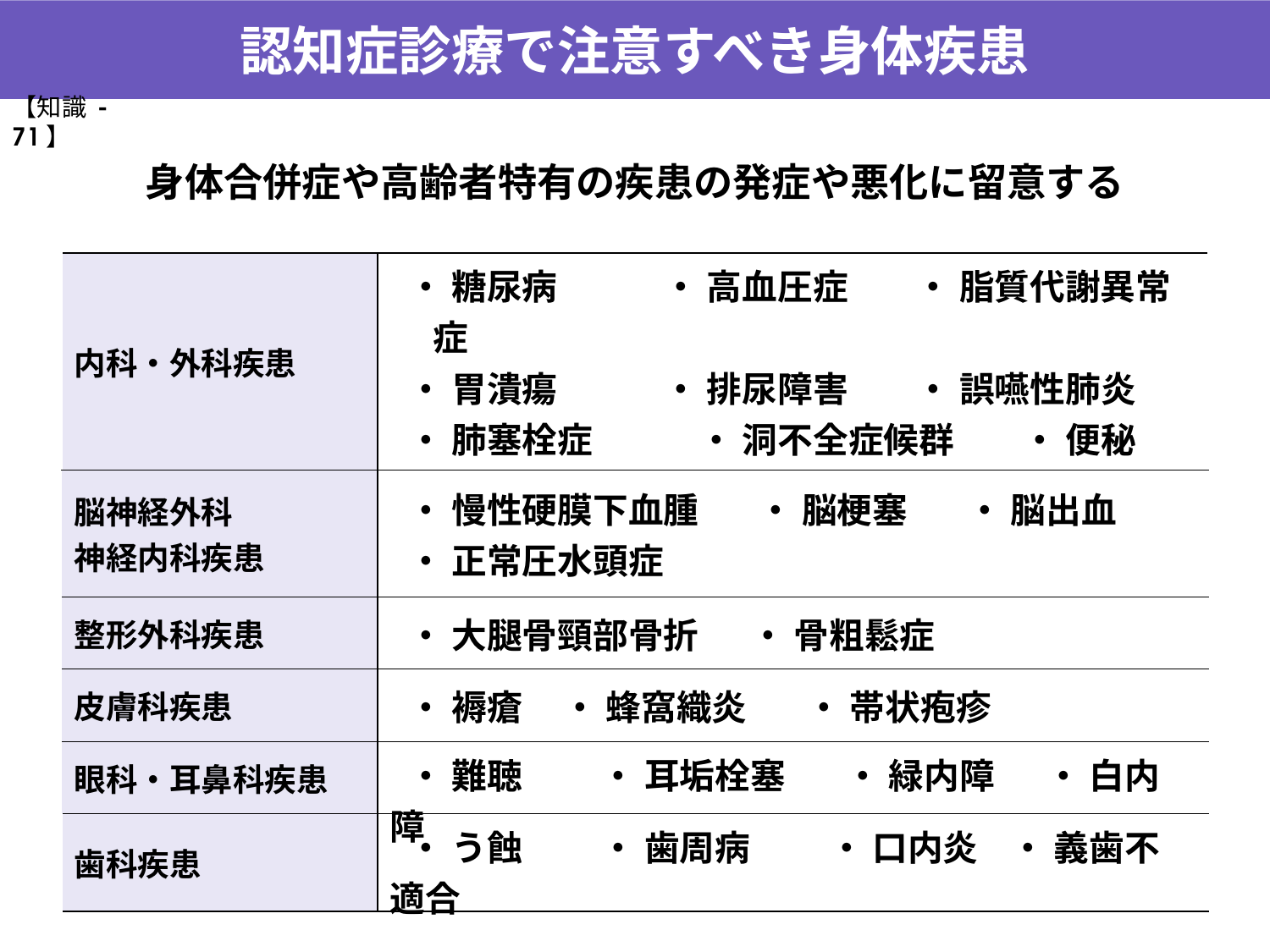

認知症診療で注意すべき身体疾患
【知識 -71】
身体合併症や高齢者特有の疾患の発症や悪化に留意する
| 内科・外科疾患 | ・ 糖尿病　　　・ 高血圧症　 ・ 脂質代謝異常症 ・ 胃潰瘍　　　・ 排尿障害 　 ・ 誤嚥性肺炎 ・ 肺塞栓症　　　・ 洞不全症候群　 ・ 便秘 |
| --- | --- |
| 脳神経外科 神経内科疾患 | ・ 慢性硬膜下血腫　 ・ 脳梗塞　 ・ 脳出血 ・ 正常圧水頭症 |
| 整形外科疾患 | ・ 大腿骨頸部骨折　 ・ 骨粗鬆症 |
| 皮膚科疾患 | ・ 褥瘡 ・ 蜂窩織炎　 ・ 帯状疱疹 |
| 眼科・耳鼻科疾患 | ・ 難聴　　 ・ 耳垢栓塞　 ・ 緑内障　 ・ 白内障 |
| 歯科疾患 | ・ う蝕　　 ・ 歯周病 　　・ 口内炎 ・ 義歯不適合 |